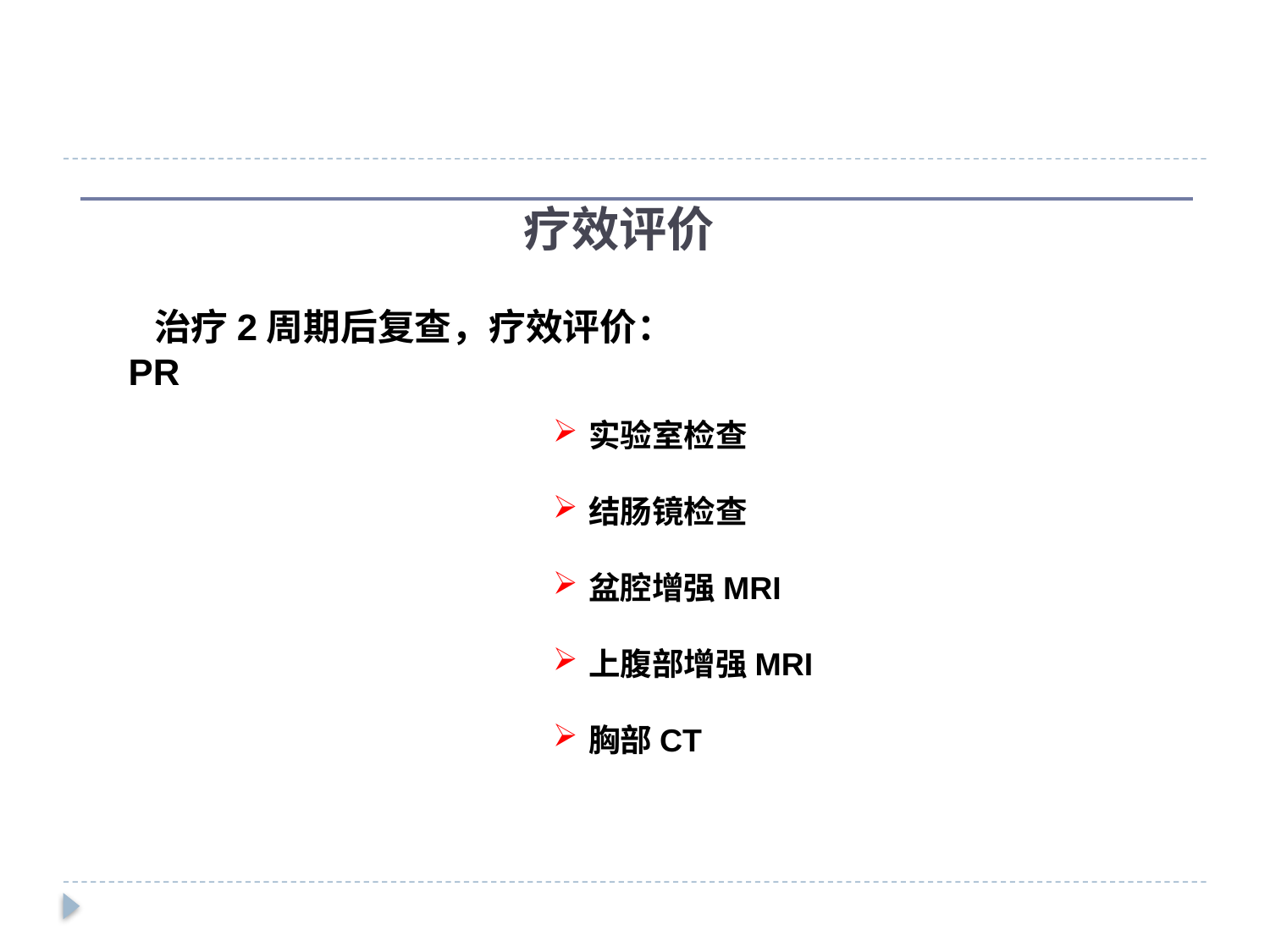

疗效评价
  治疗2周期后复查，疗效评价：PR

实验室检查
结肠镜检查
盆腔增强MRI
上腹部增强MRI
胸部CT